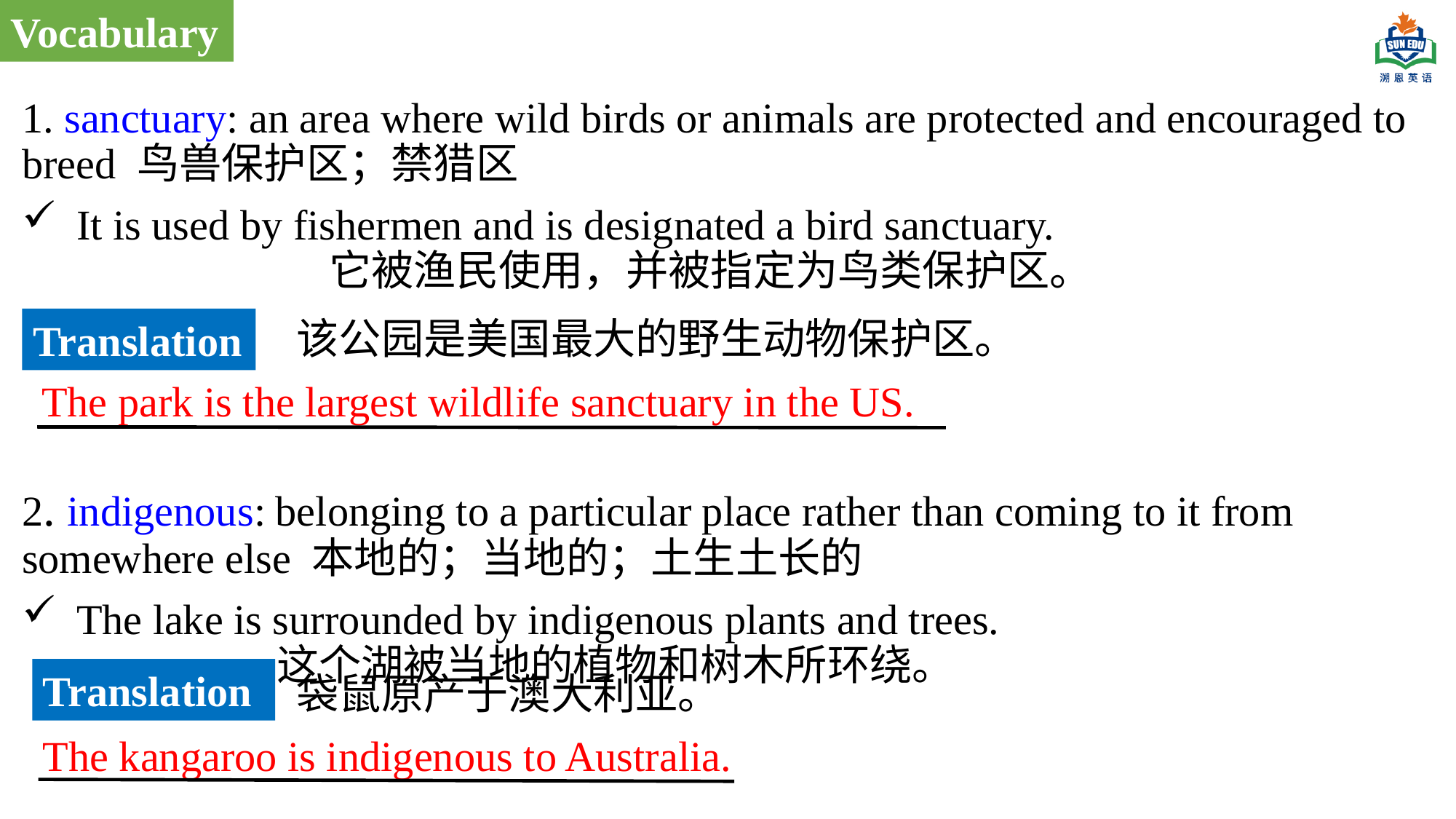

Vocabulary
1. sanctuary: an area where wild birds or animals are protected and encouraged to breed 鸟兽保护区；禁猎区
It is used by fishermen and is designated a bird sanctuary.                                                          它被渔民使用，并被指定为鸟类保护区。

2. indigenous: belonging to a particular place rather than coming to it from somewhere else 本地的；当地的；土生土长的
The lake is surrounded by indigenous plants and trees.                                                          这个湖被当地的植物和树木所环绕。
该公园是美国最大的野生动物保护区。
Translation
The park is the largest wildlife sanctuary in the US.
Translation
袋鼠原产于澳大利亚。
The kangaroo is indigenous to Australia.